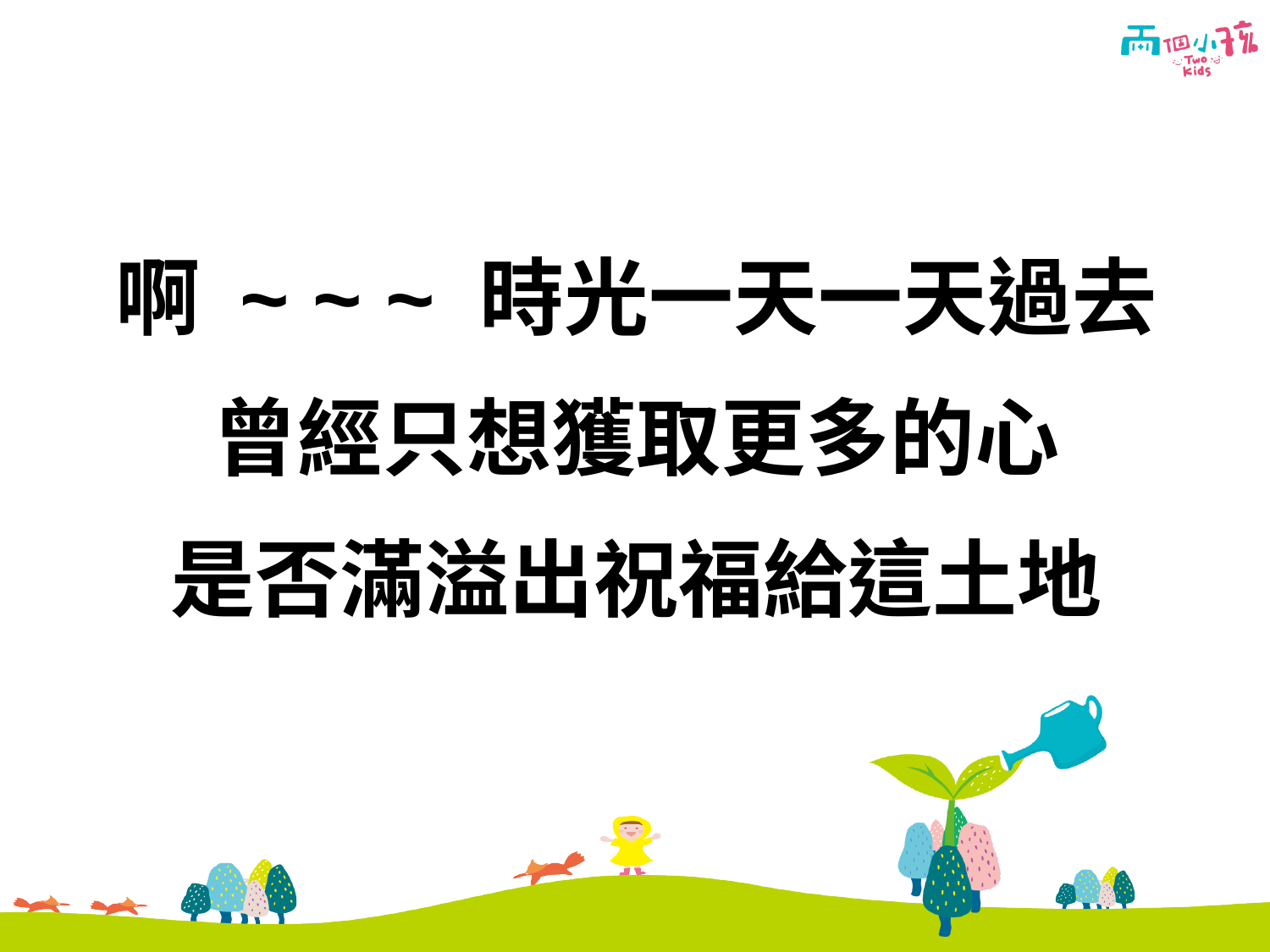

# 啊 ~ ~ ~ 時光一天一天過去 曾經只想獲取更多的心 是否滿溢出祝福給這土地